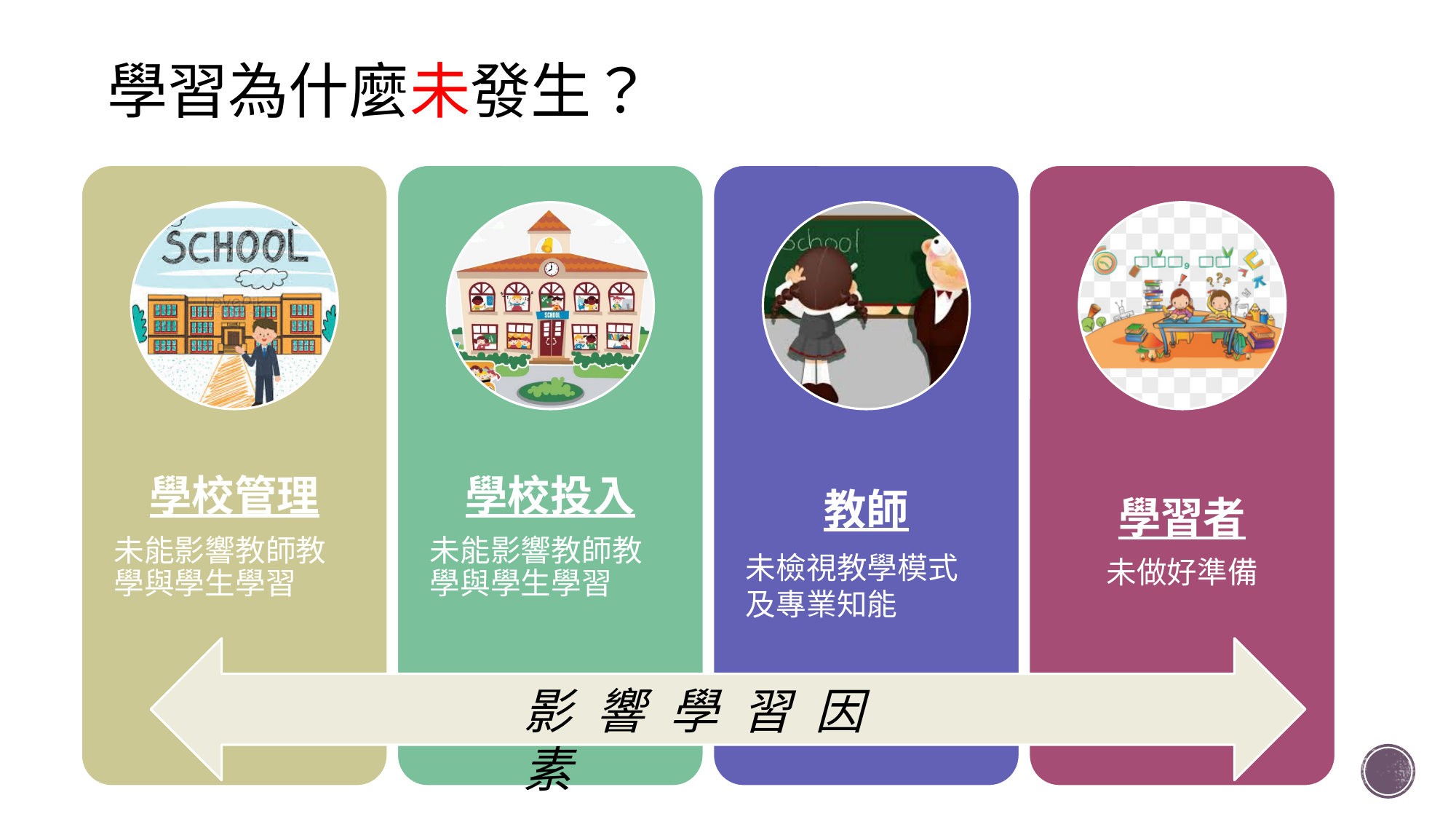

# 學習為什麼未發生？
學校管理
未能影響教師教學與學生學習
學校投入
未能影響教師教學與學生學習

教師
未檢視教學模式及專業知能

學習者
未做好準備

影 響 學 習 因 素